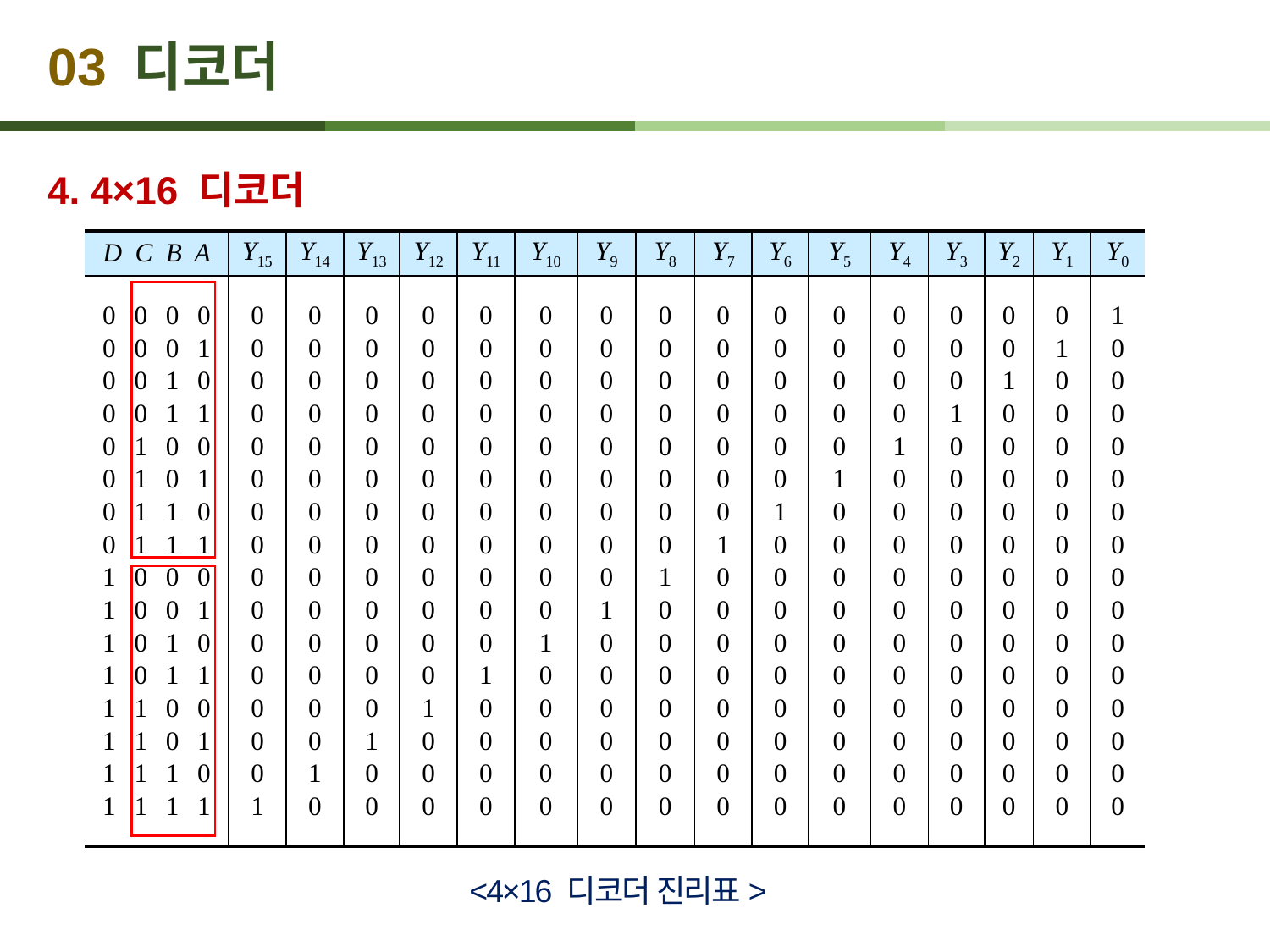

# 03 디코더
4. 4×16 디코더

| D C B A | Y15 | Y14 | Y13 | Y12 | Y11 | Y10 | Y9 | Y8 | Y7 | Y6 | Y5 | Y4 | Y3 | Y2 | Y1 | Y0 |
| --- | --- | --- | --- | --- | --- | --- | --- | --- | --- | --- | --- | --- | --- | --- | --- | --- |
| 0 0 0 0 0 0 0 1 0 0 1 0 0 0 1 1 0 1 0 0 0 1 0 1 0 1 1 0 0 1 1 1 1 0 0 0 1 0 0 1 1 0 1 0 1 0 1 1 1 1 0 0 1 1 0 1 1 1 1 0 1 1 1 1 | 0 0 0 0 0 0 0 0 0 0 0 0 0 0 0 1 | 0 0 0 0 0 0 0 0 0 0 0 0 0 0 1 0 | 0 0 0 0 0 0 0 0 0 0 0 0 0 1 0 0 | 0 0 0 0 0 0 0 0 0 0 0 0 1 0 0 0 | 0 0 0 0 0 0 0 0 0 0 0 1 0 0 0 0 | 0 0 0 0 0 0 0 0 0 0 1 0 0 0 0 0 | 0 0 0 0 0 0 0 0 0 1 0 0 0 0 0 0 | 0 0 0 0 0 0 0 0 1 0 0 0 0 0 0 0 | 0 0 0 0 0 0 0 1 0 0 0 0 0 0 0 0 | 0 0 0 0 0 0 1 0 0 0 0 0 0 0 0 0 | 0 0 0 0 0 1 0 0 0 0 0 0 0 0 0 0 | 0 0 0 0 1 0 0 0 0 0 0 0 0 0 0 0 | 0 0 0 1 0 0 0 0 0 0 0 0 0 0 0 0 | 0 0 1 0 0 0 0 0 0 0 0 0 0 0 0 0 | 0 1 0 0 0 0 0 0 0 0 0 0 0 0 0 0 | 1 0 0 0 0 0 0 0 0 0 0 0 0 0 0 0 |

<4×16 디코더 진리표>